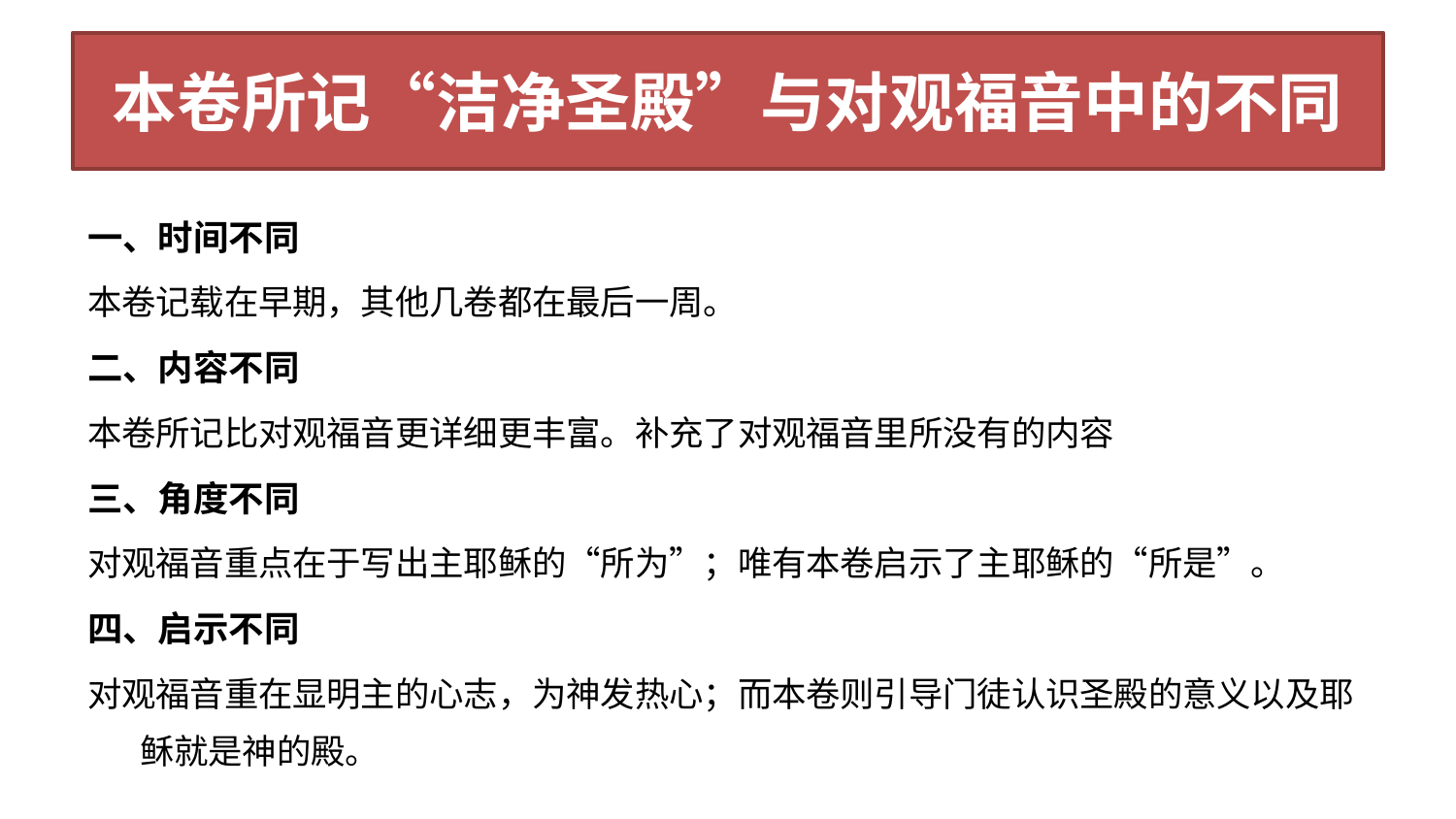

# 本卷所记“洁净圣殿”与对观福音中的不同
一、时间不同
本卷记载在早期，其他几卷都在最后一周。
二、内容不同
本卷所记比对观福音更详细更丰富。补充了对观福音里所没有的内容
三、角度不同
对观福音重点在于写出主耶稣的“所为”；唯有本卷启示了主耶稣的“所是”。
四、启示不同
对观福音重在显明主的心志，为神发热心；而本卷则引导门徒认识圣殿的意义以及耶稣就是神的殿。